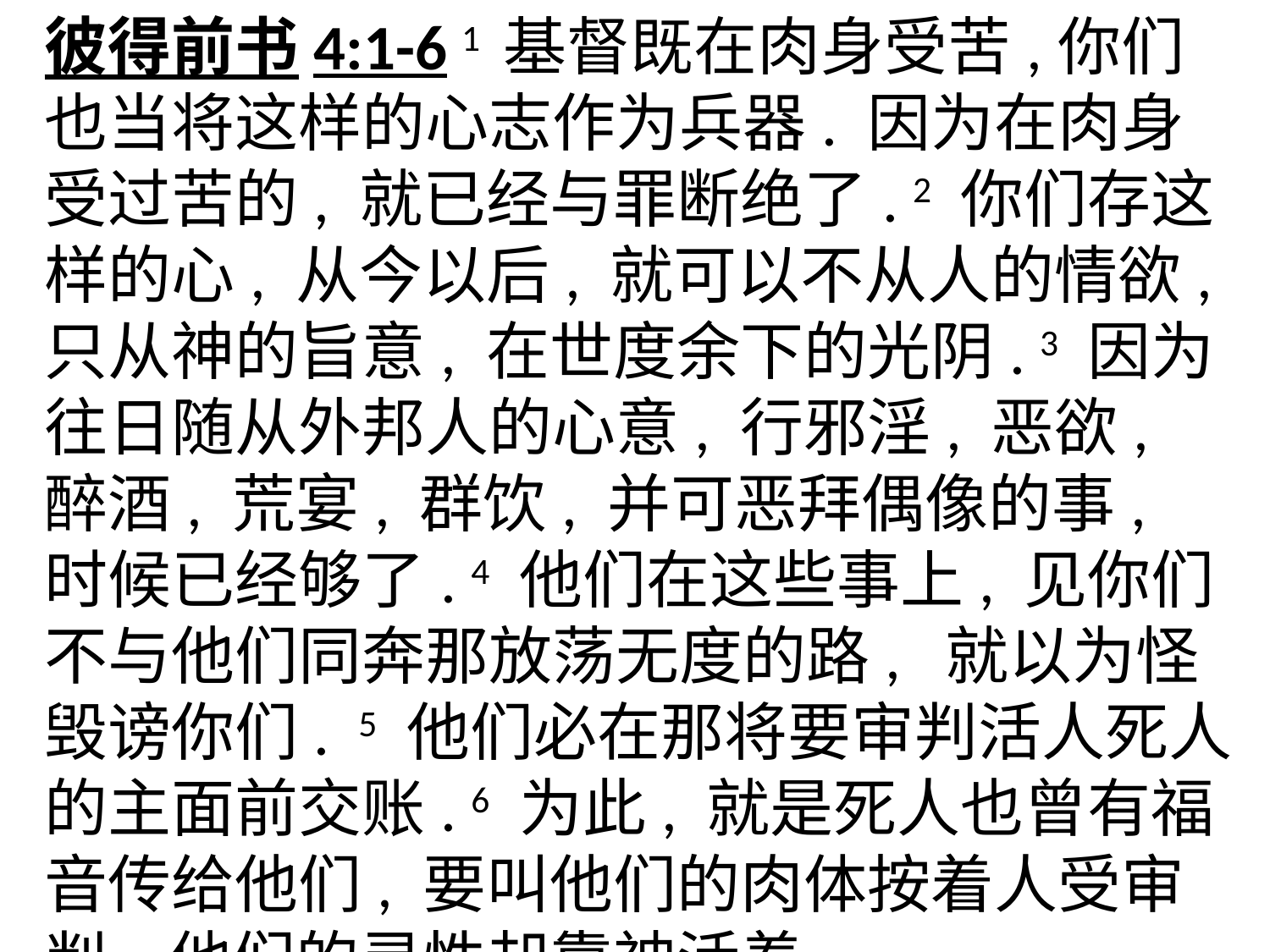

彼得前书4:1-6 1 基督既在肉身受苦,你们也当将这样的心志作为兵器. 因为在肉身受过苦的, 就已经与罪断绝了. 2 你们存这样的心, 从今以后, 就可以不从人的情欲, 只从神的旨意, 在世度余下的光阴. 3 因为往日随从外邦人的心意, 行邪淫, 恶欲, 醉酒, 荒宴, 群饮, 并可恶拜偶像的事, 时候已经够了. 4 他们在这些事上, 见你们不与他们同奔那放荡无度的路,  就以为怪毁谤你们.  5 他们必在那将要审判活人死人的主面前交账. 6 为此, 就是死人也曾有福音传给他们, 要叫他们的肉体按着人受审判, 他们的灵性却靠神活着.